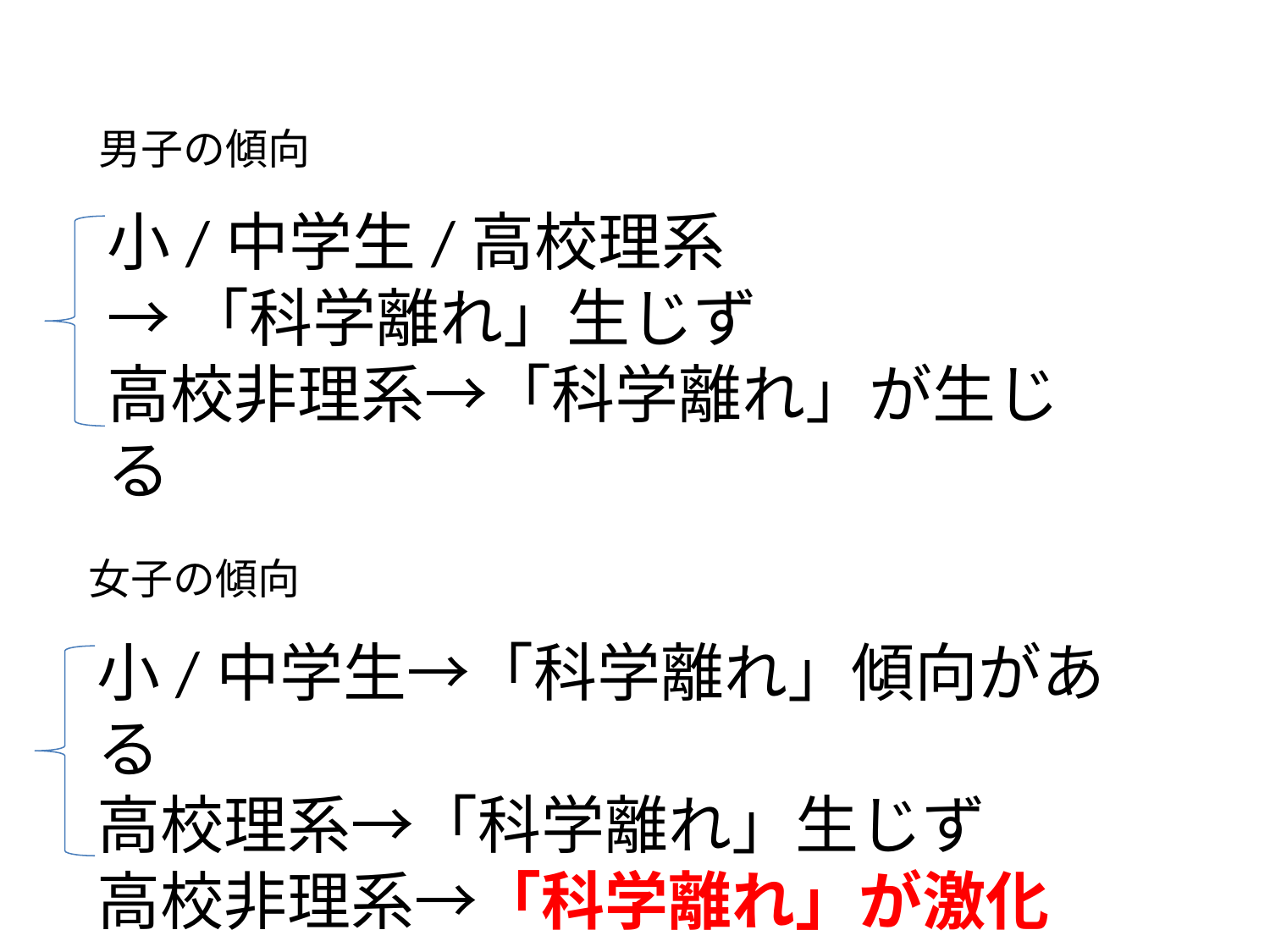

男子の傾向
小/中学生/高校理系
→「科学離れ」生じず
高校非理系→「科学離れ」が生じる

女子の傾向
小/中学生→「科学離れ」傾向がある
高校理系→「科学離れ」生じず
高校非理系→「科学離れ」が激化